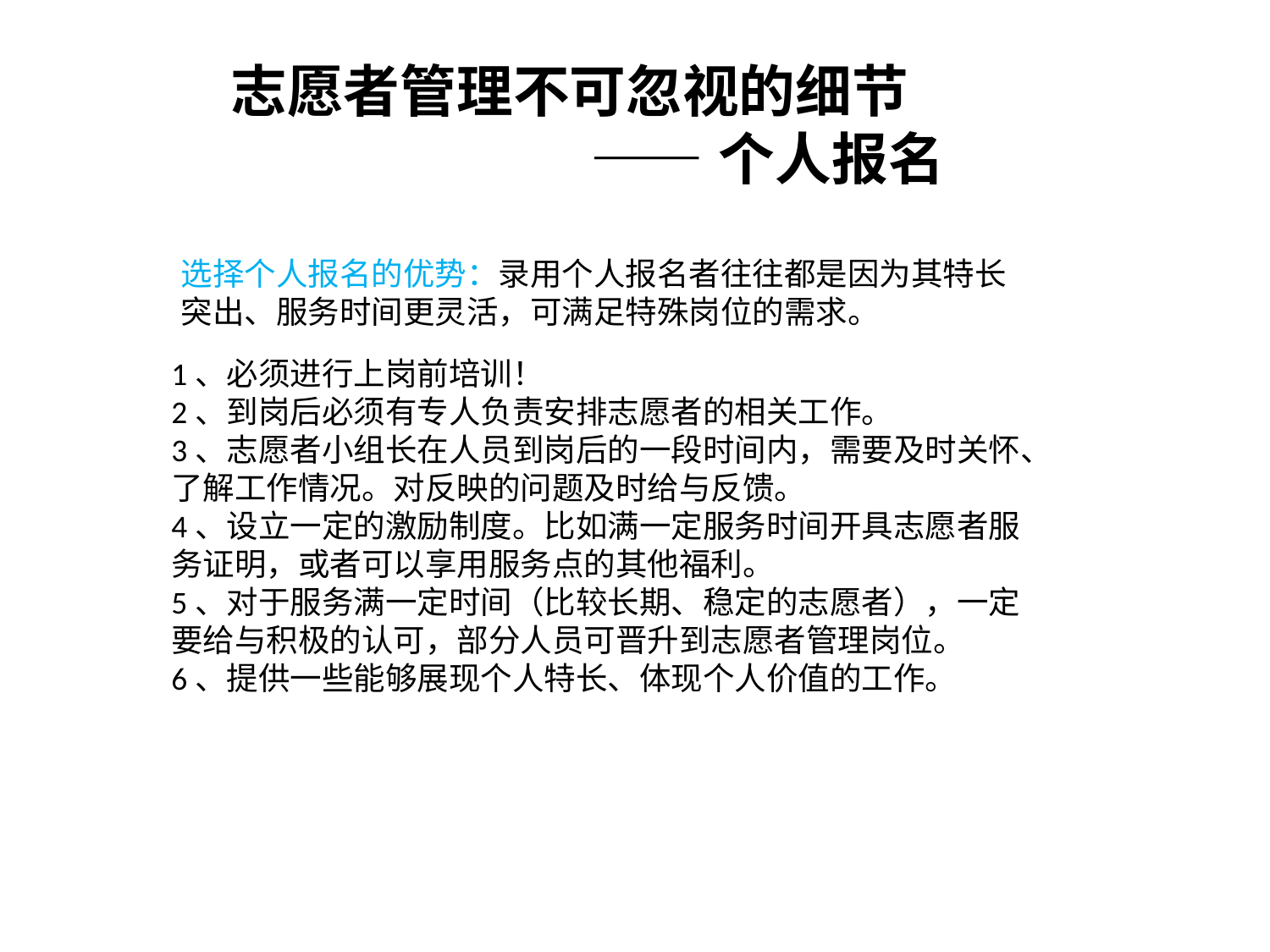

志愿者管理不可忽视的细节
                            ——个人报名
选择个人报名的优势：录用个人报名者往往都是因为其特长突出、服务时间更灵活，可满足特殊岗位的需求。
1、必须进行上岗前培训！
2、到岗后必须有专人负责安排志愿者的相关工作。
3、志愿者小组长在人员到岗后的一段时间内，需要及时关怀、了解工作情况。对反映的问题及时给与反馈。
4、设立一定的激励制度。比如满一定服务时间开具志愿者服务证明，或者可以享用服务点的其他福利。
5、对于服务满一定时间（比较长期、稳定的志愿者），一定要给与积极的认可，部分人员可晋升到志愿者管理岗位。
6、提供一些能够展现个人特长、体现个人价值的工作。